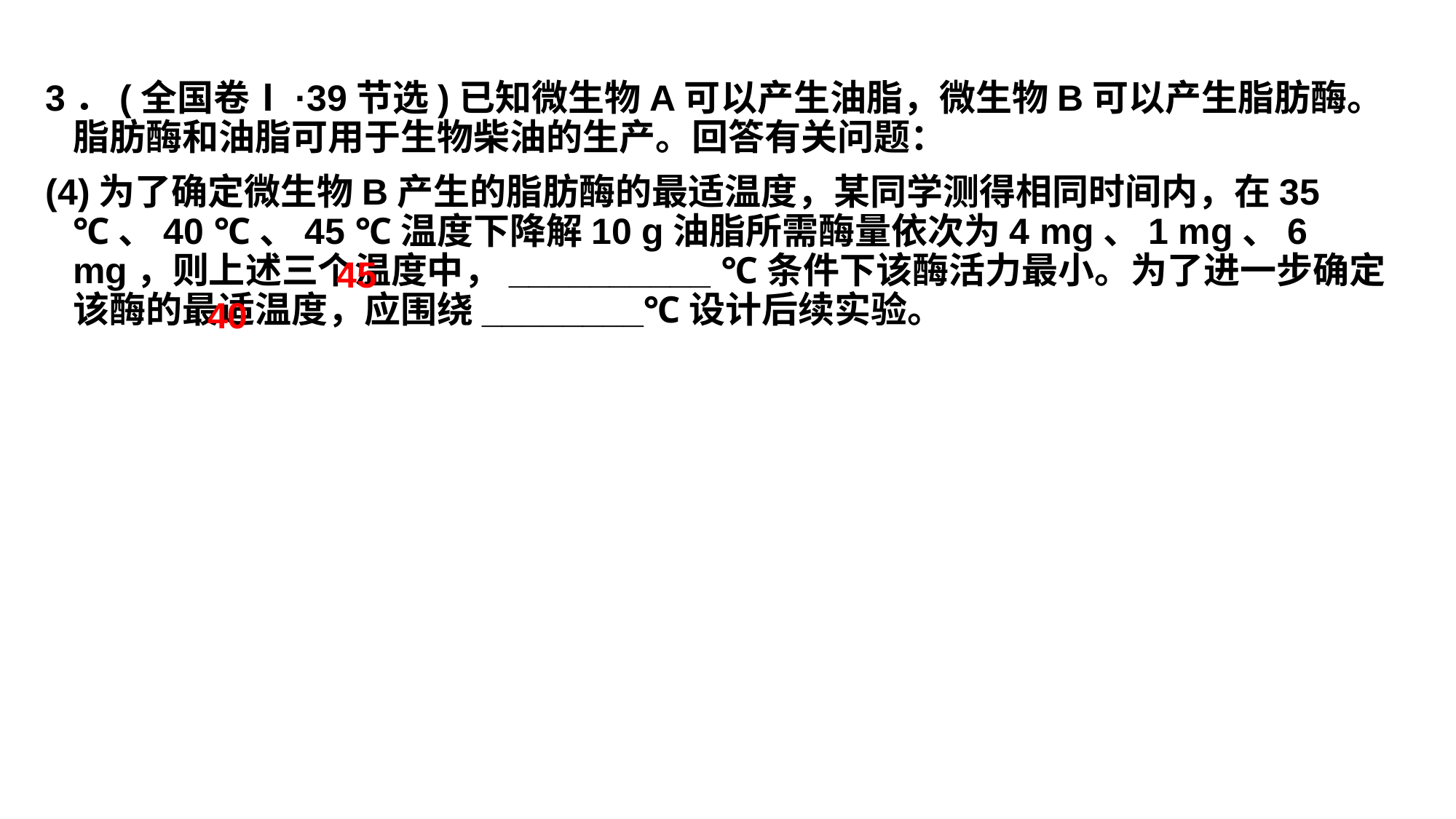

3．(全国卷Ⅰ·39节选)已知微生物A可以产生油脂，微生物B可以产生脂肪酶。脂肪酶和油脂可用于生物柴油的生产。回答有关问题：
(4)为了确定微生物B产生的脂肪酶的最适温度，某同学测得相同时间内，在35 ℃、40 ℃、45 ℃温度下降解10 g油脂所需酶量依次为4 mg、1 mg、6 mg，则上述三个温度中，__________ ℃条件下该酶活力最小。为了进一步确定该酶的最适温度，应围绕________℃设计后续实验。
45
40